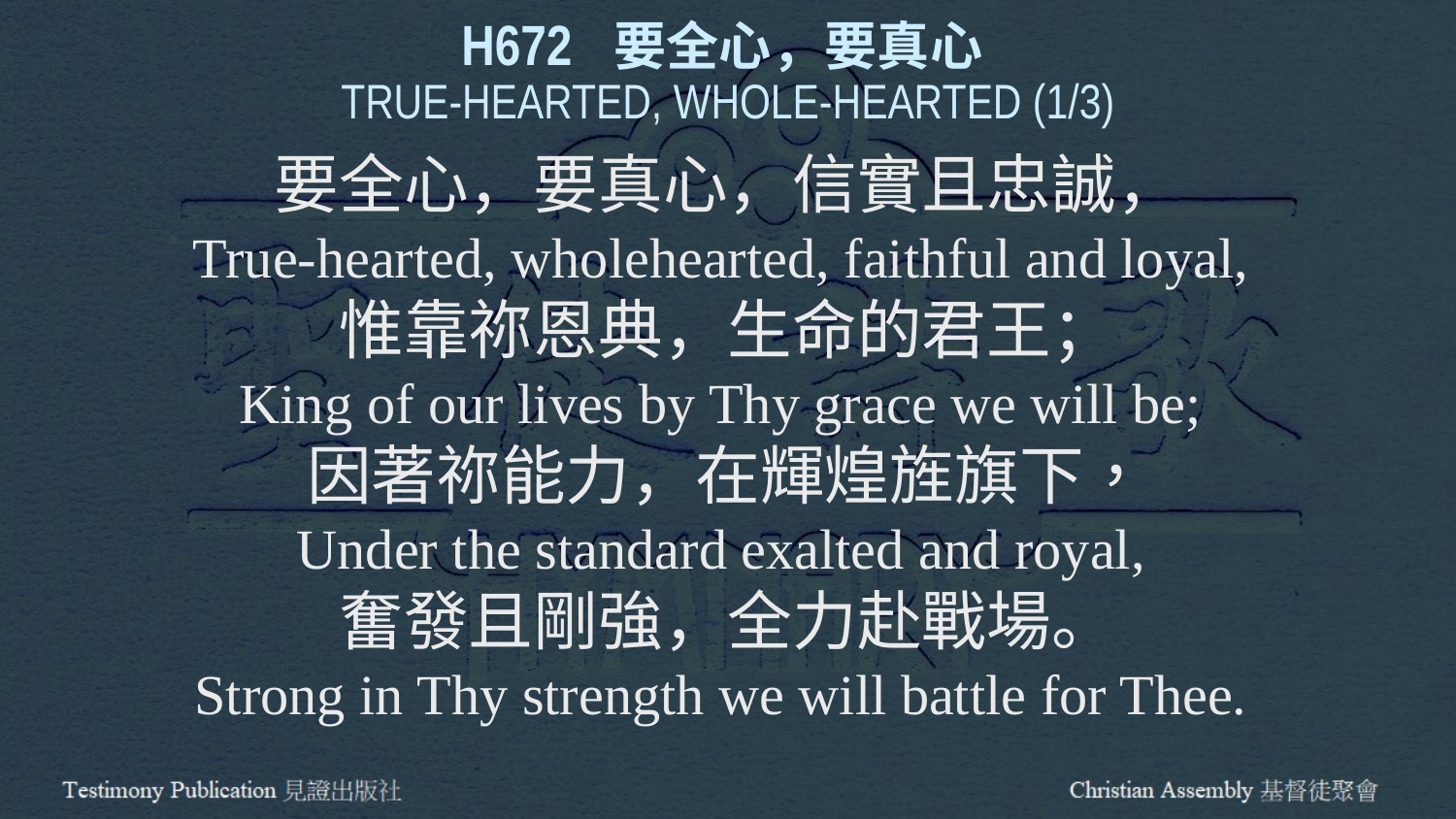

H672  要全心，要真心
TRUE-HEARTED, WHOLE-HEARTED (1/3)
要全心，要真心，信實且忠誠，
True-hearted, wholehearted, faithful and loyal,
惟靠祢恩典，生命的君王；
King of our lives by Thy grace we will be;
因著祢能力，在輝煌旌旗下，
Under the standard exalted and royal,
奮發且剛強，全力赴戰場。
Strong in Thy strength we will battle for Thee.